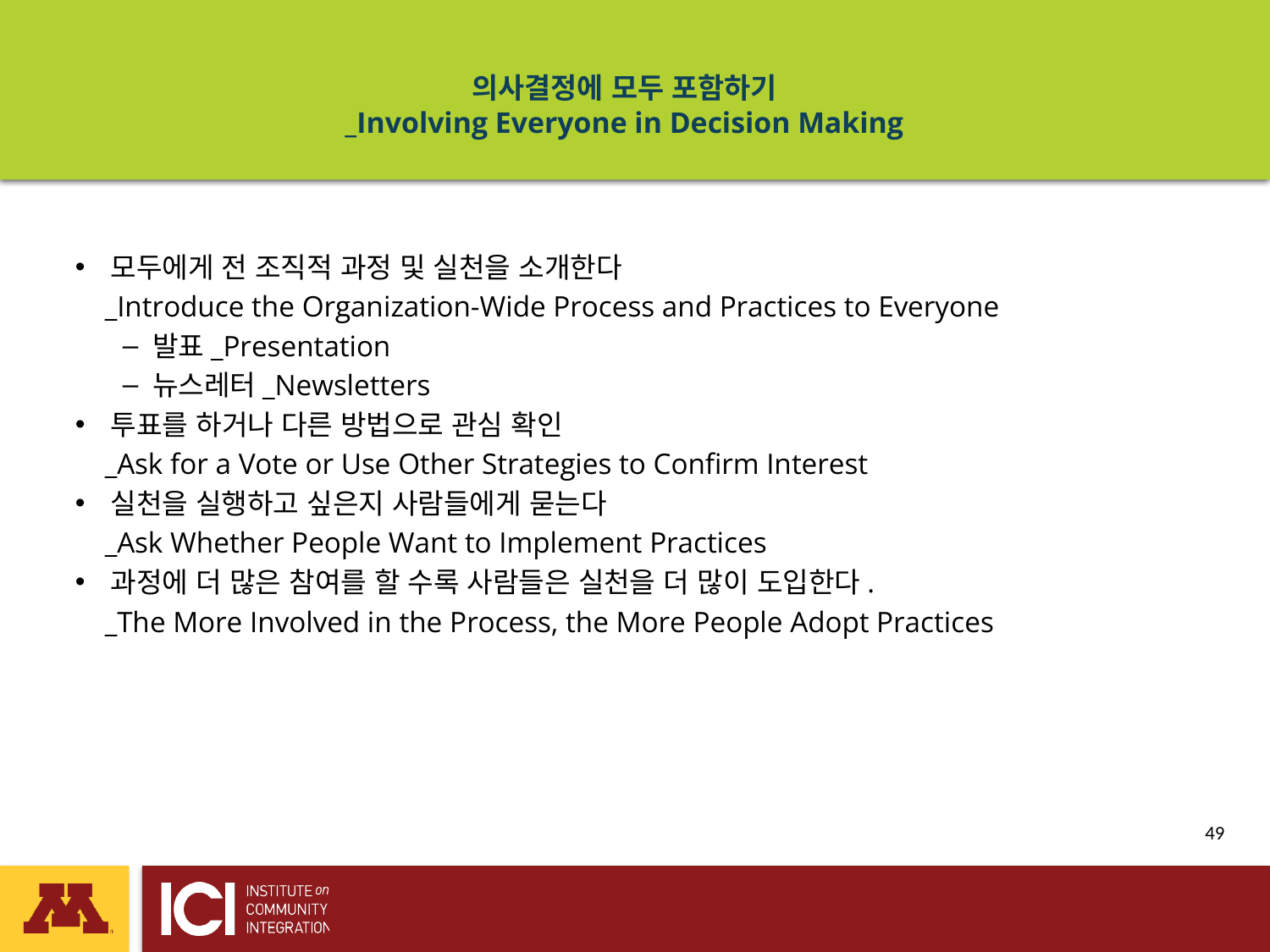

# 의사결정에 모두 포함하기 _Involving Everyone in Decision Making
모두에게 전 조직적 과정 및 실천을 소개한다
    _Introduce the Organization-Wide Process and Practices to Everyone
발표_Presentation
뉴스레터_Newsletters
투표를 하거나 다른 방법으로 관심 확인
    _Ask for a Vote or Use Other Strategies to Confirm Interest
실천을 실행하고 싶은지 사람들에게 묻는다
    _Ask Whether People Want to Implement Practices
과정에 더 많은 참여를 할 수록 사람들은 실천을 더 많이 도입한다.
    _The More Involved in the Process, the More People Adopt Practices

                                                                                                                                                                                                                                                                     49